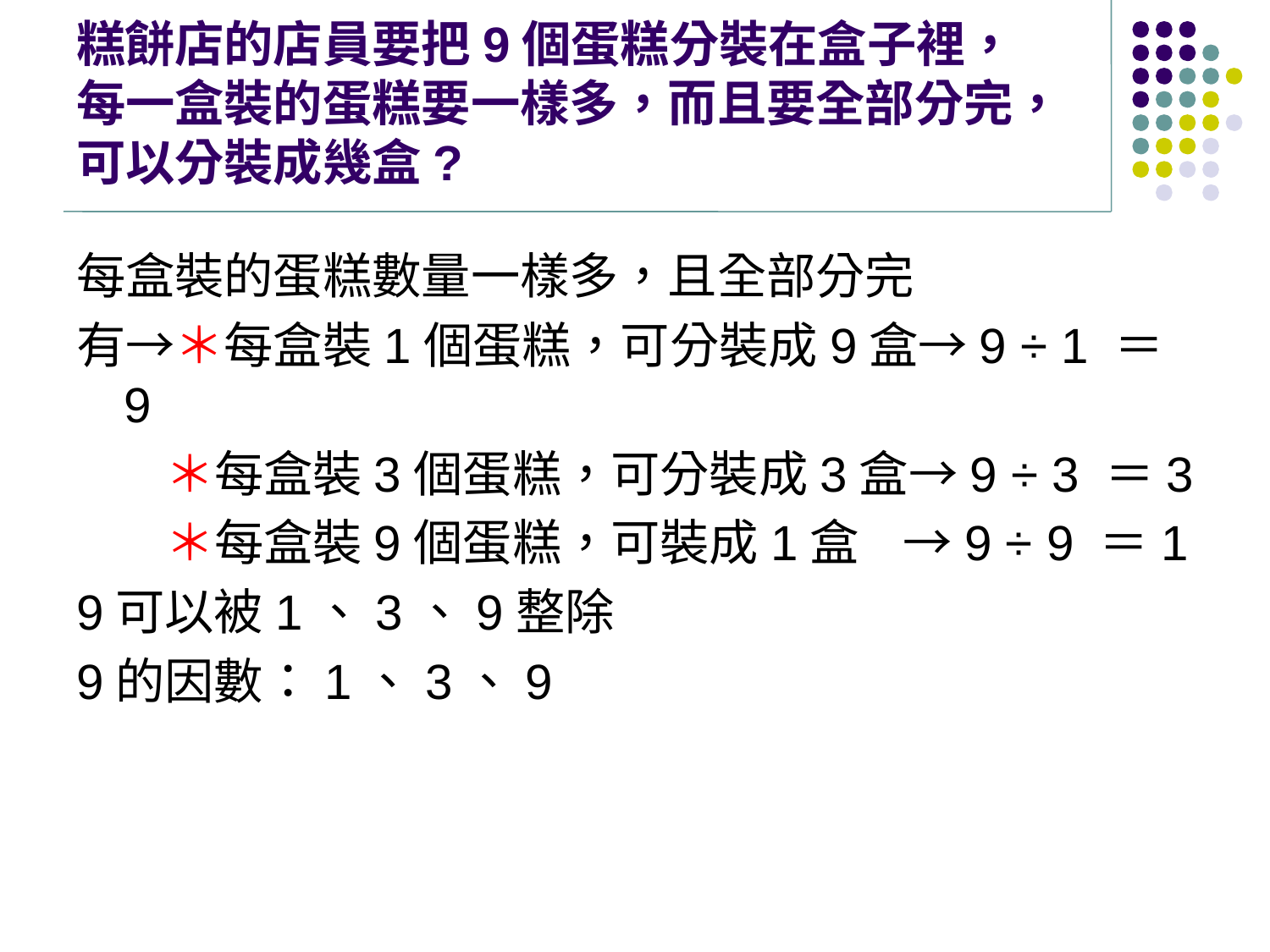

# 糕餅店的店員要把9個蛋糕分裝在盒子裡， 每一盒裝的蛋糕要一樣多，而且要全部分完，可以分裝成幾盒?
每盒裝的蛋糕數量一樣多，且全部分完
有→＊每盒裝1個蛋糕，可分裝成9盒→9 ÷ 1 ＝9
       ＊每盒裝3個蛋糕，可分裝成3盒→9 ÷ 3 ＝3
       ＊每盒裝9個蛋糕，可裝成1盒    →9 ÷ 9 ＝1
9可以被1、3、9整除
9的因數：1、3、9